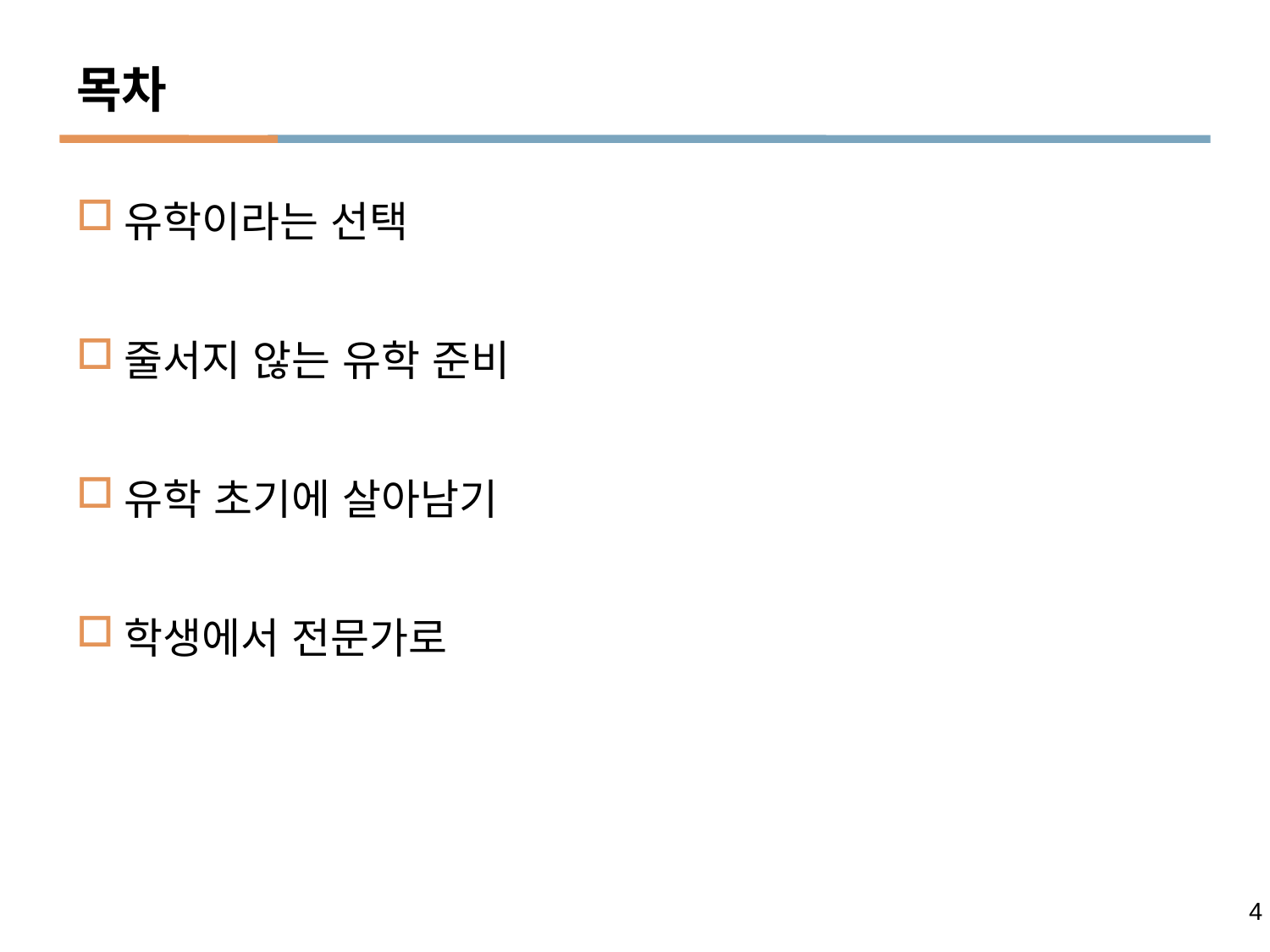

# 목차
유학이라는 선택

줄서지 않는 유학 준비

유학 초기에 살아남기

학생에서 전문가로